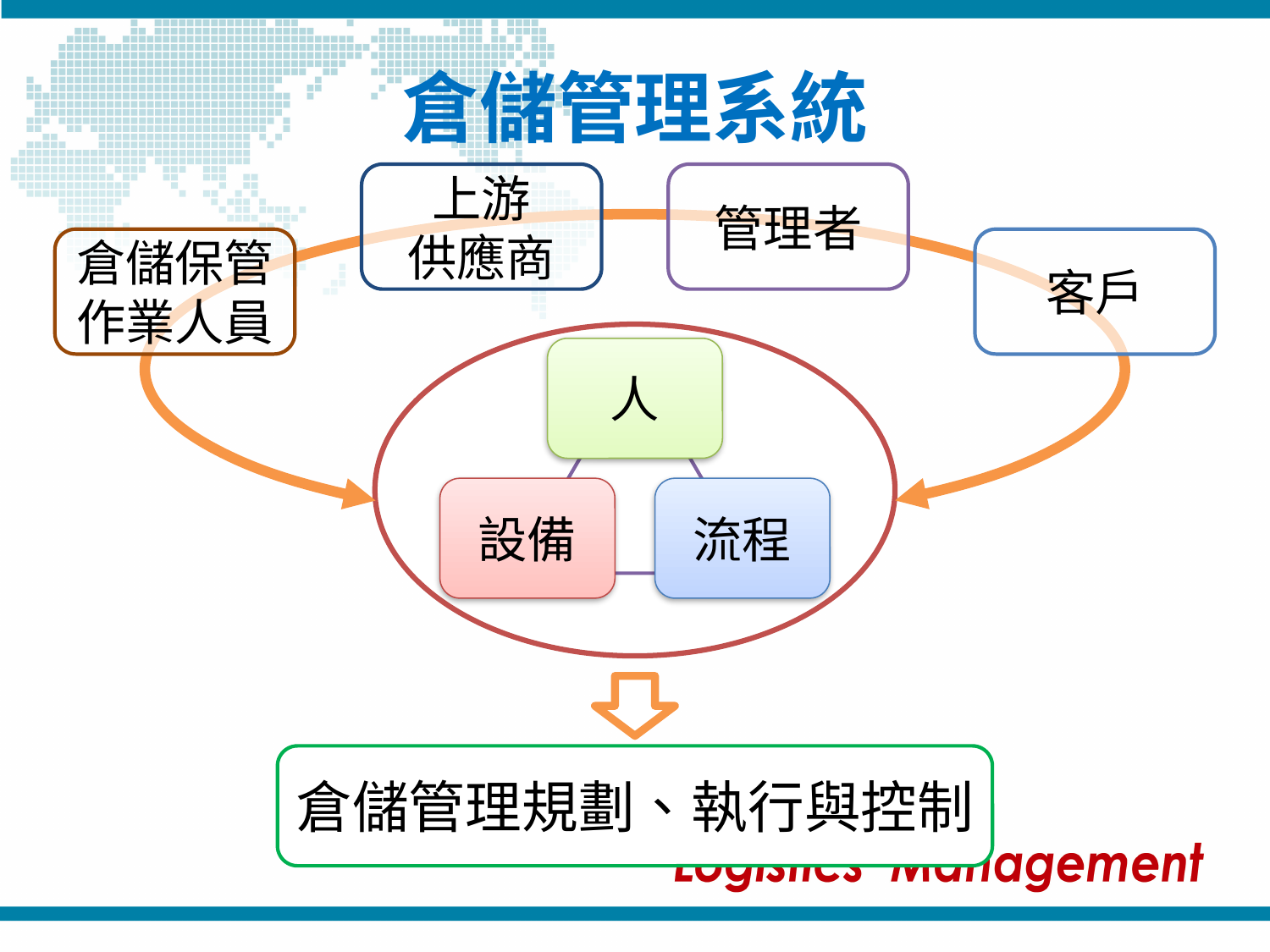

# 倉儲管理系統
上游
供應商
管理者

倉儲保管
作業人員
客戶

人
設備
流程

倉儲管理規劃、執行與控制